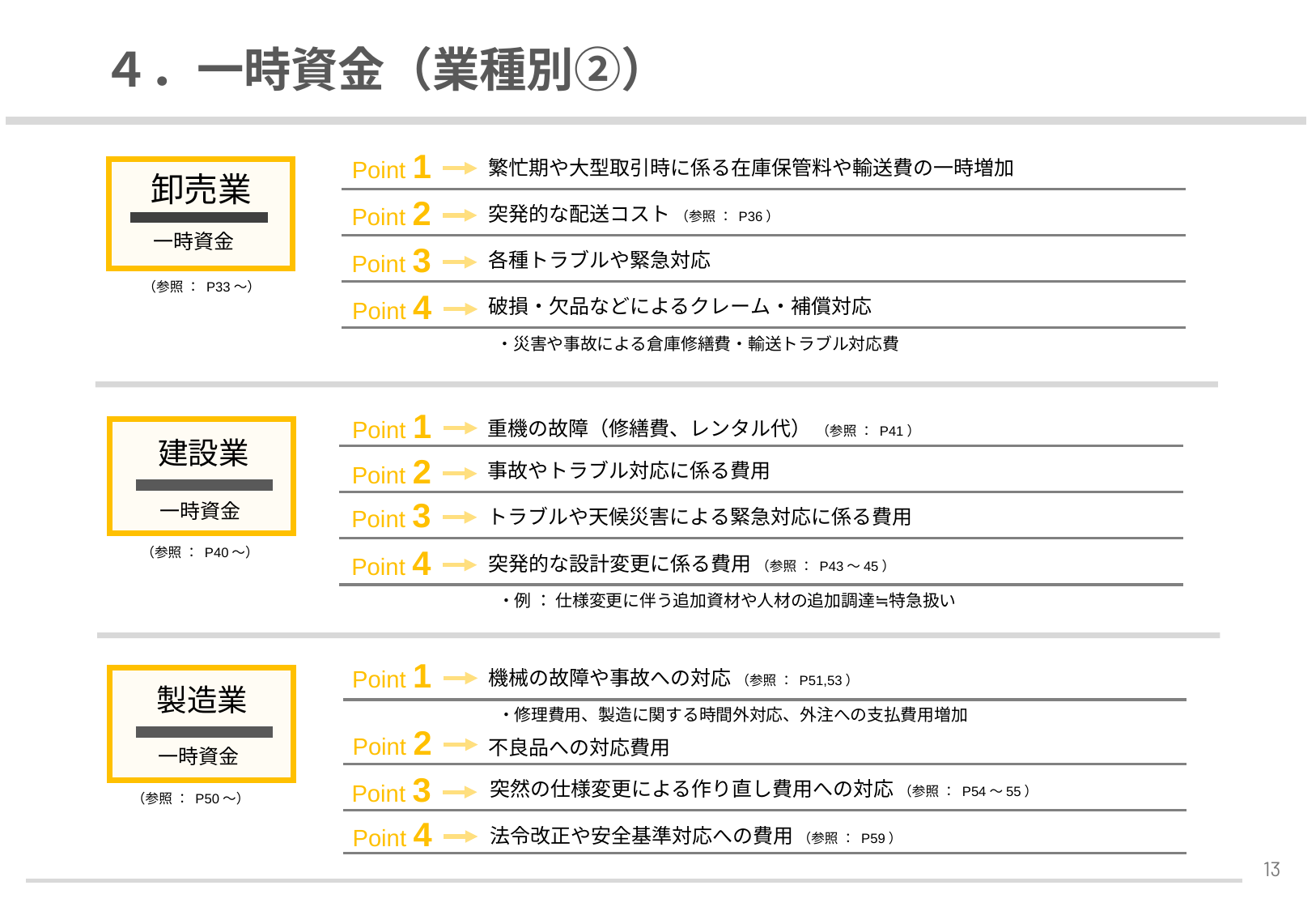

# ４．一時資金（業種別②）
Point 1
繁忙期や大型取引時に係る在庫保管料や輸送費の一時増加
Point 2
突発的な配送コスト （参照 ： P36）
Point 3
各種トラブルや緊急対応
Point 4
破損・欠品などによるクレーム・補償対応
・災害や事故による倉庫修繕費・輸送トラブル対応費

一時資金
卸売業
（参照 ： P33～）
Point 1
重機の故障（修繕費、レンタル代） （参照 ： P41）
Point 2
事故やトラブル対応に係る費用
Point 3
トラブルや天候災害による緊急対応に係る費用
Point 4
突発的な設計変更に係る費用 （参照 ： P43～45）
・例 ： 仕様変更に伴う追加資材や人材の追加調達≒特急扱い

一時資金
建設業
（参照 ： P40～）
Point 1
機械の故障や事故への対応 （参照 ： P51,53）
・修理費用、製造に関する時間外対応、外注への支払費用増加
Point 2
不良品への対応費用
Point 3
突然の仕様変更による作り直し費用への対応 （参照 ： P54～55）
Point 4
法令改正や安全基準対応への費用 （参照 ： P59）

一時資金
製造業
（参照 ： P50～）
13